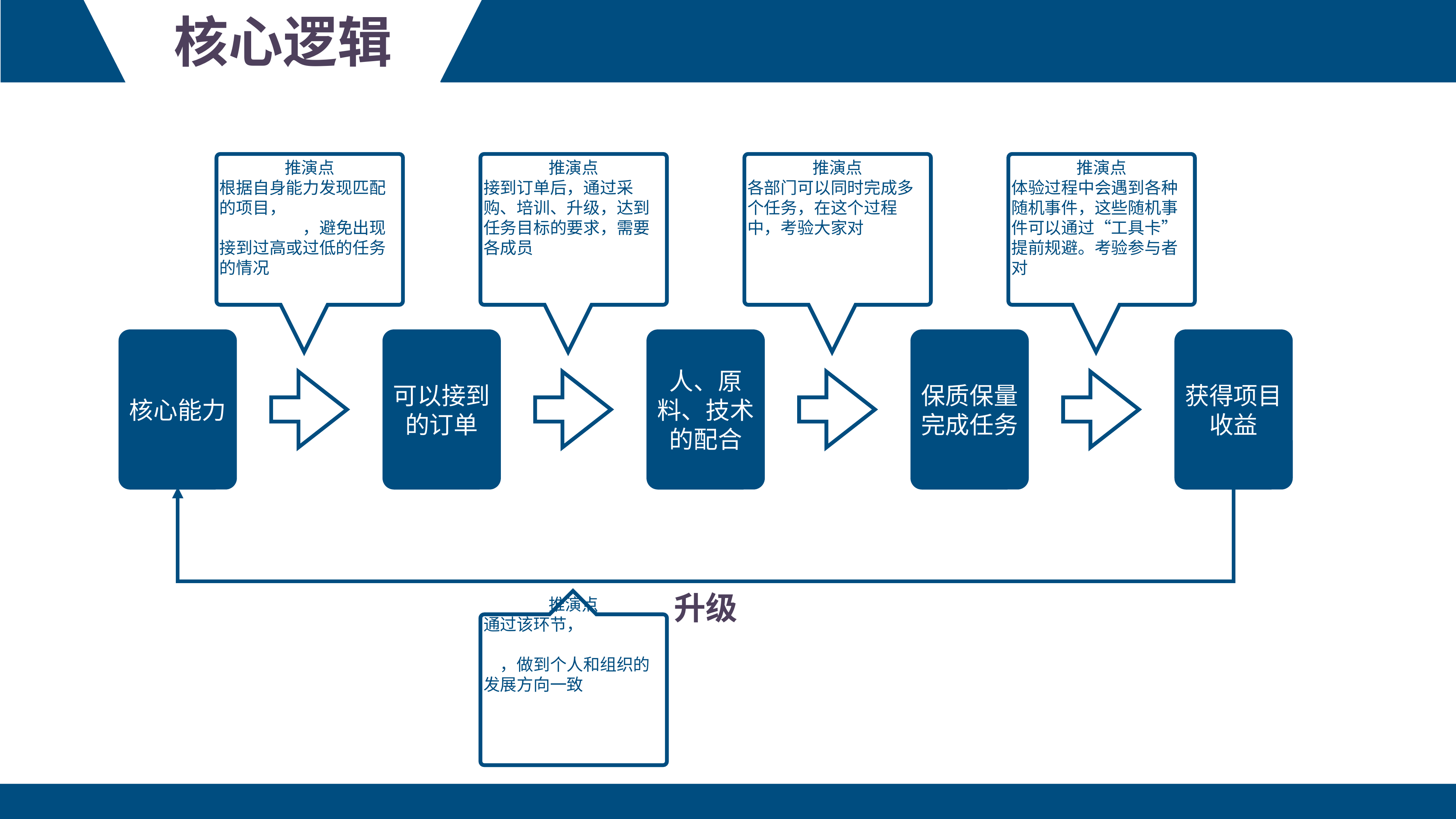

核心逻辑
推演点
根据自身能力发现匹配的项目，需要个成员之间通畅沟通，避免出现接到过高或过低的任务的情况
推演点
接到订单后，通过采购、培训、升级，达到任务目标的要求，需要各成员盯紧目标，高效执行
推演点
各部门可以同时完成多个任务，在这个过程中，考验大家对经营要素的管理能力
推演点
体验过程中会遇到各种随机事件，这些随机事件可以通过“工具卡”提前规避。考验参与者对问题的分析和判断能力
核心能力
可以接到的订单
人、原料、技术的配合
保质保量完成任务
获得项目收益

升级
推演点
通过该环节，审视自身的能力定位和发展方向，做到个人和组织的发展方向一致